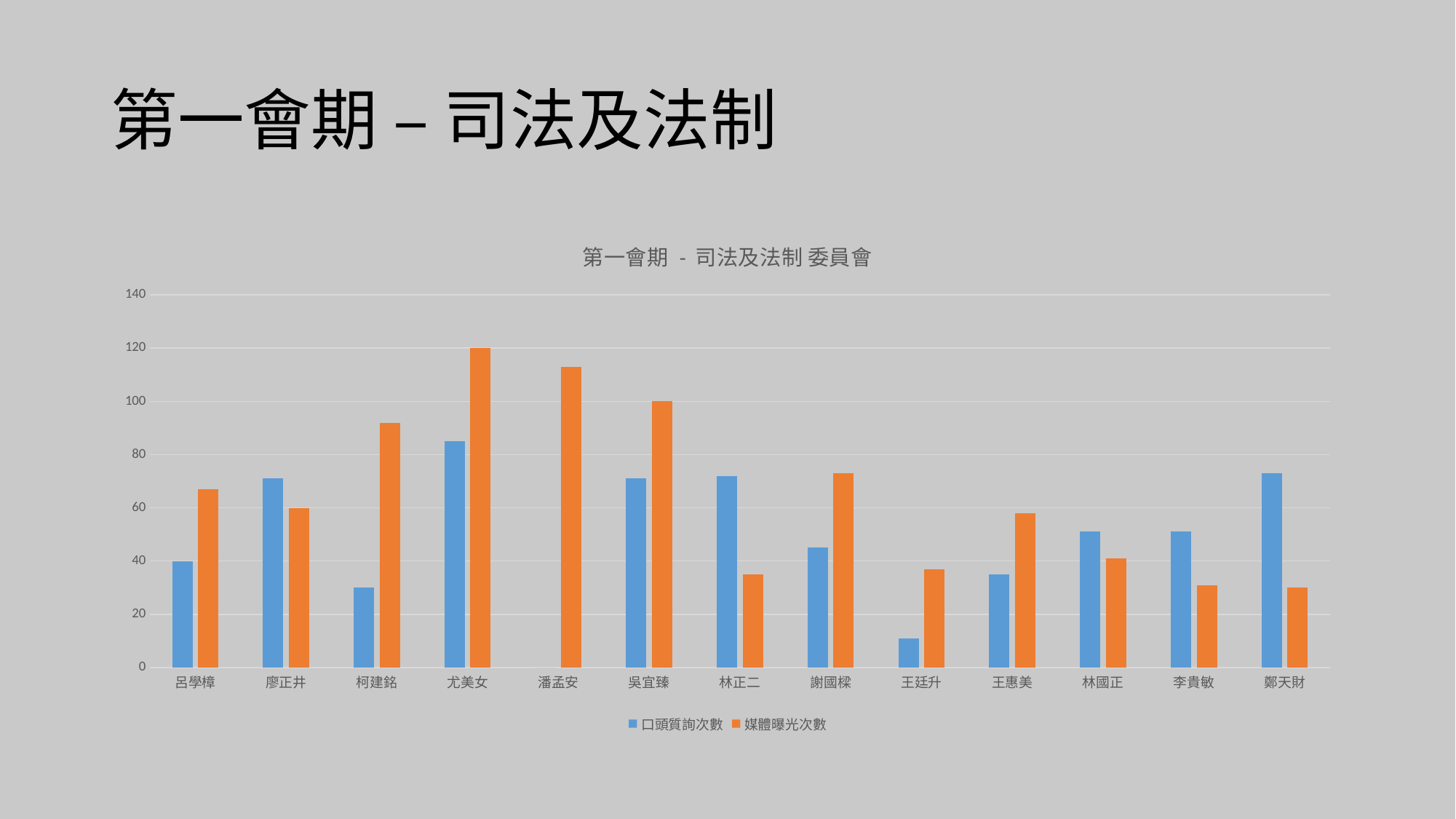

# 第一會期 – 司法及法制

### Chart: 第一會期 - 司法及法制 委員會

| Category | 口頭質詢次數 | 媒體曝光次數 |
|---|---|---|
| 呂學樟 | 40.0 | 67.0 |
| 廖正井 | 71.0 | 60.0 |
| 柯建銘 | 30.0 | 92.0 |
| 尤美女 | 85.0 | 120.0 |
| 潘孟安 | 0.0 | 113.0 |
| 吳宜臻 | 71.0 | 100.0 |
| 林正二 | 72.0 | 35.0 |
| 謝國樑 | 45.0 | 73.0 |
| 王廷升 | 11.0 | 37.0 |
| 王惠美 | 35.0 | 58.0 |
| 林國正 | 51.0 | 41.0 |
| 李貴敏 | 51.0 | 31.0 |
| 鄭天財 | 73.0 | 30.0 |